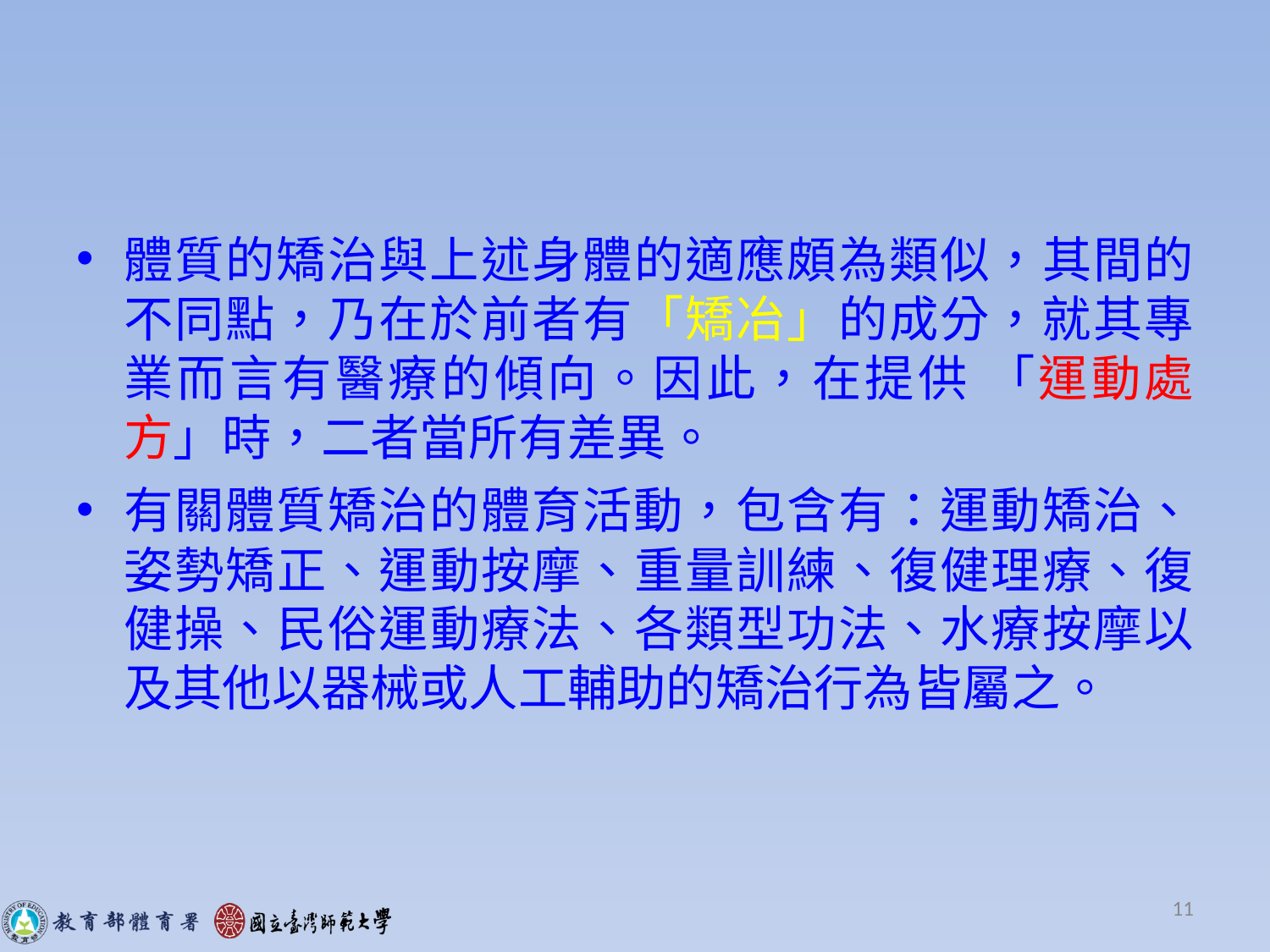

#
體質的矯治與上述身體的適應頗為類似，其間的不同點，乃在於前者有「矯冶」的成分，就其專業而言有醫療的傾向。因此，在提供 「運動處方」時，二者當所有差異。
有關體質矯治的體育活動，包含有：運動矯治、姿勢矯正、運動按摩、重量訓練、復健理療、復健操、民俗運動療法、各類型功法、水療按摩以及其他以器械或人工輔助的矯治行為皆屬之。

11